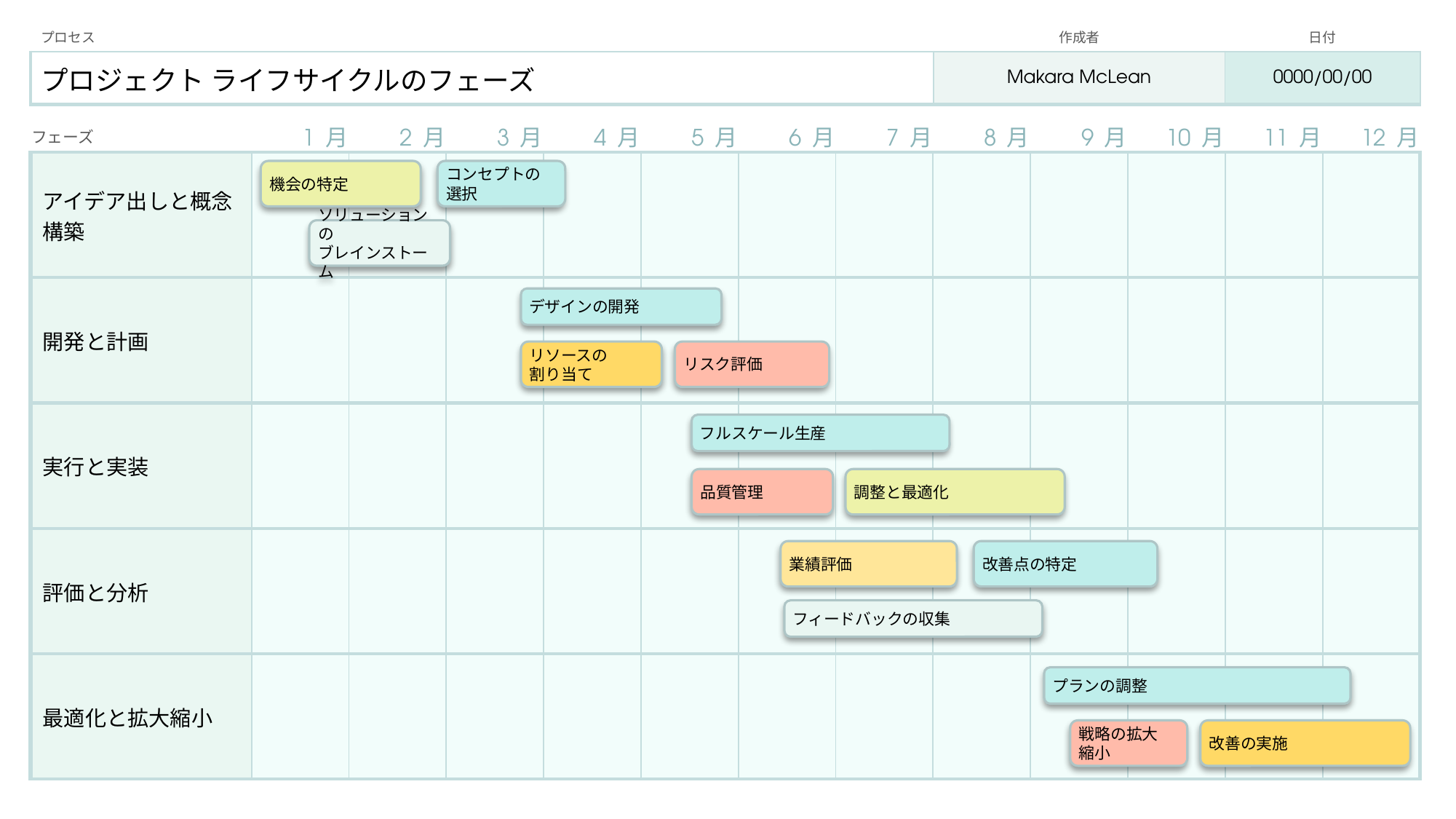

| プロセス | 作成者 | 日付 |
| --- | --- | --- |
| プロジェクト ライフサイクルのフェーズ | Makara McLean | 0000/00/00 |
| フェーズ | 1 月 | 2 月 | 3 月 | 4 月 | 5 月 | 6 月 | 7 月 | 8 月 | 9 月 | 10 月 | 11 月 | 12 月 |
| --- | --- | --- | --- | --- | --- | --- | --- | --- | --- | --- | --- | --- |
| アイデア出しと概念 構築 |  |  |  |  |  |  |  |  |  |  |  |  |
| 開発と計画 |  |  |  |  |  |  |  |  |  |  |  |  |
| 実行と実装 |  |  |  |  |  |  |  |  |  |  |  |  |
| 評価と分析 |  |  |  |  |  |  |  |  |  |  |  |  |
| 最適化と拡大縮小 |  |  |  |  |  |  |  |  |  |  |  |  |
機会の特定
コンセプトの
選択
ソリューションの
ブレインストーム
デザインの開発
リソースの
割り当て
リスク評価
フルスケール生産
品質管理
調整と最適化
業績評価
改善点の特定
フィードバックの収集
プランの調整
戦略の拡大
縮小
改善の実施